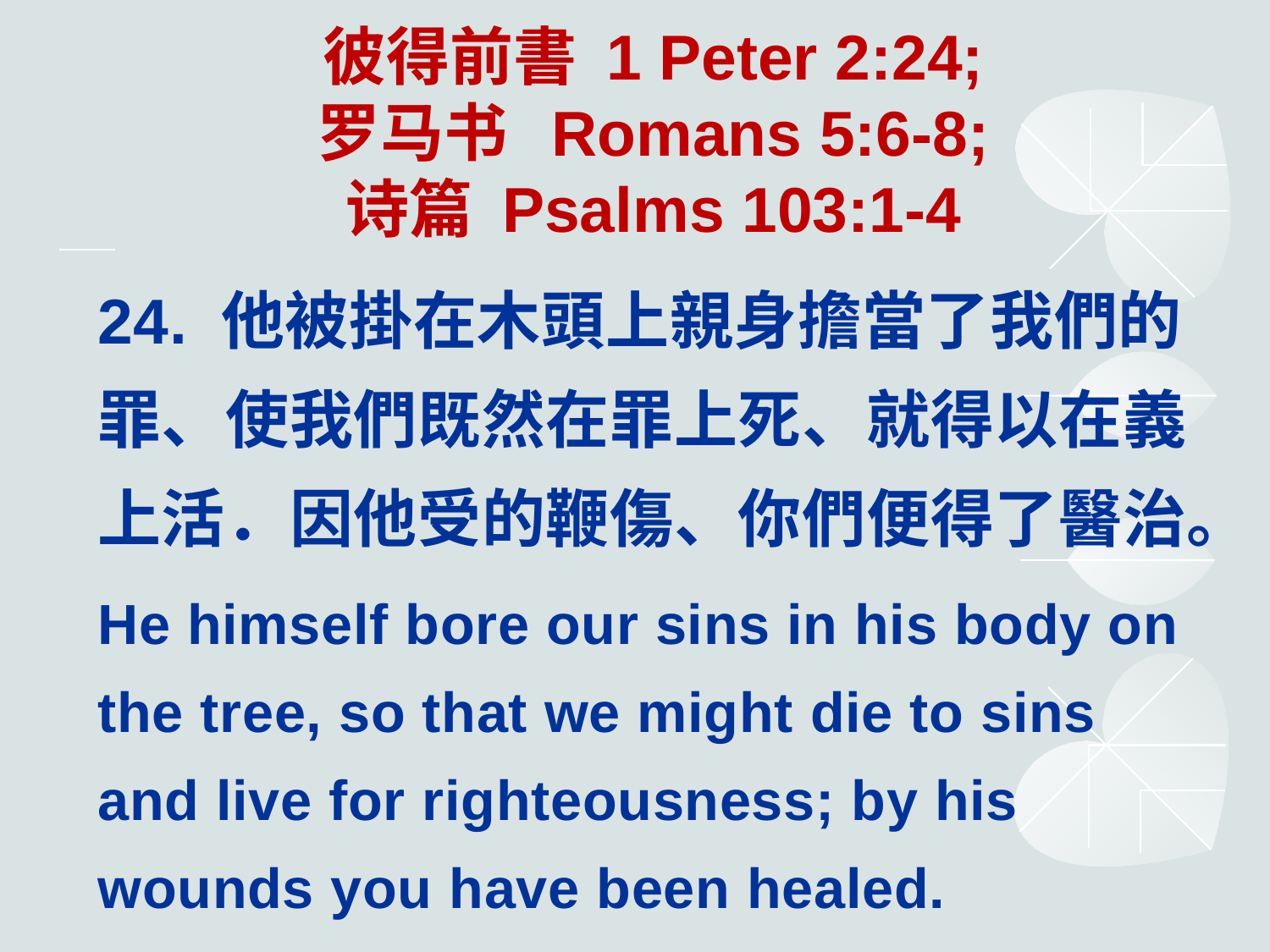

# 彼得前書 1 Peter 2:24; 罗马书  Romans 5:6-8; 诗篇 Psalms 103:1-4
24. 他被掛在木頭上親身擔當了我們的罪、使我們既然在罪上死、就得以在義上活．因他受的鞭傷、你們便得了醫治。
He himself bore our sins in his body on the tree, so that we might die to sins and live for righteousness; by his wounds you have been healed.